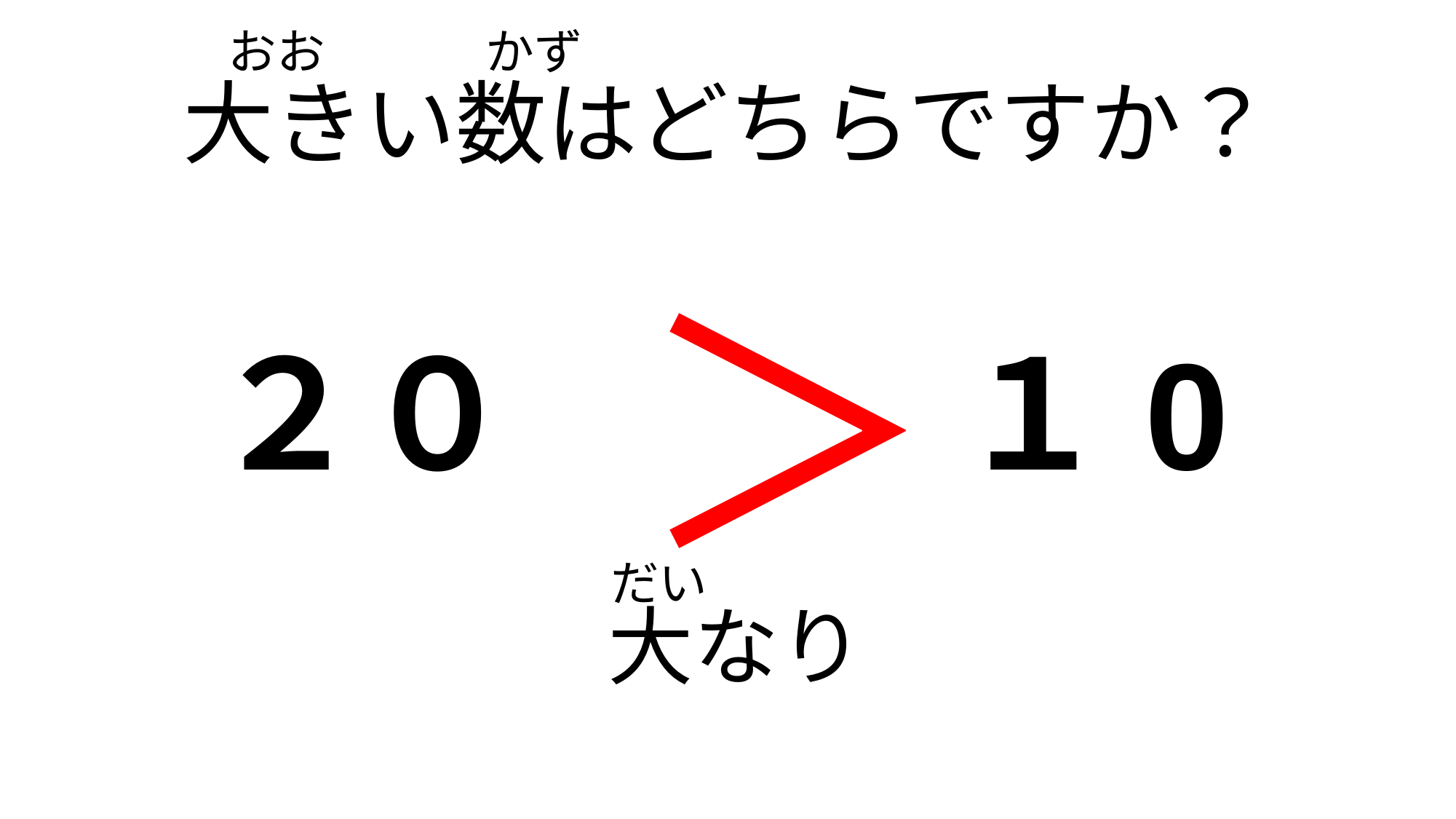

おお
かず
大きい数はどちらですか？
＞
２０
１0
だい
大なり